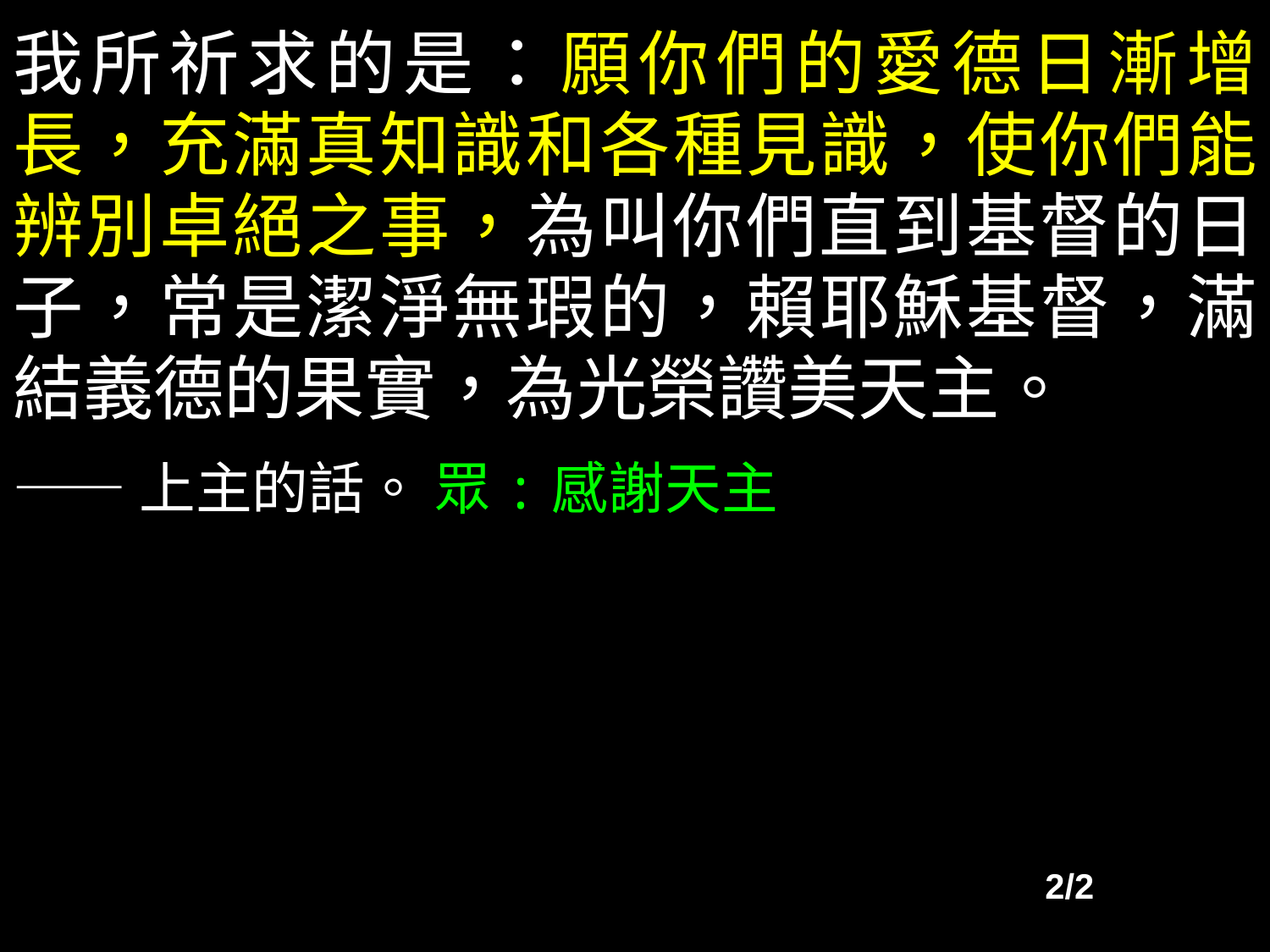

我所祈求的是：願你們的愛德日漸增長，充滿真知識和各種見識，使你們能辨別卓絕之事，為叫你們直到基督的日子，常是潔淨無瑕的，賴耶穌基督，滿結義德的果實，為光榮讚美天主。
——上主的話。 眾:感謝天主

2/2